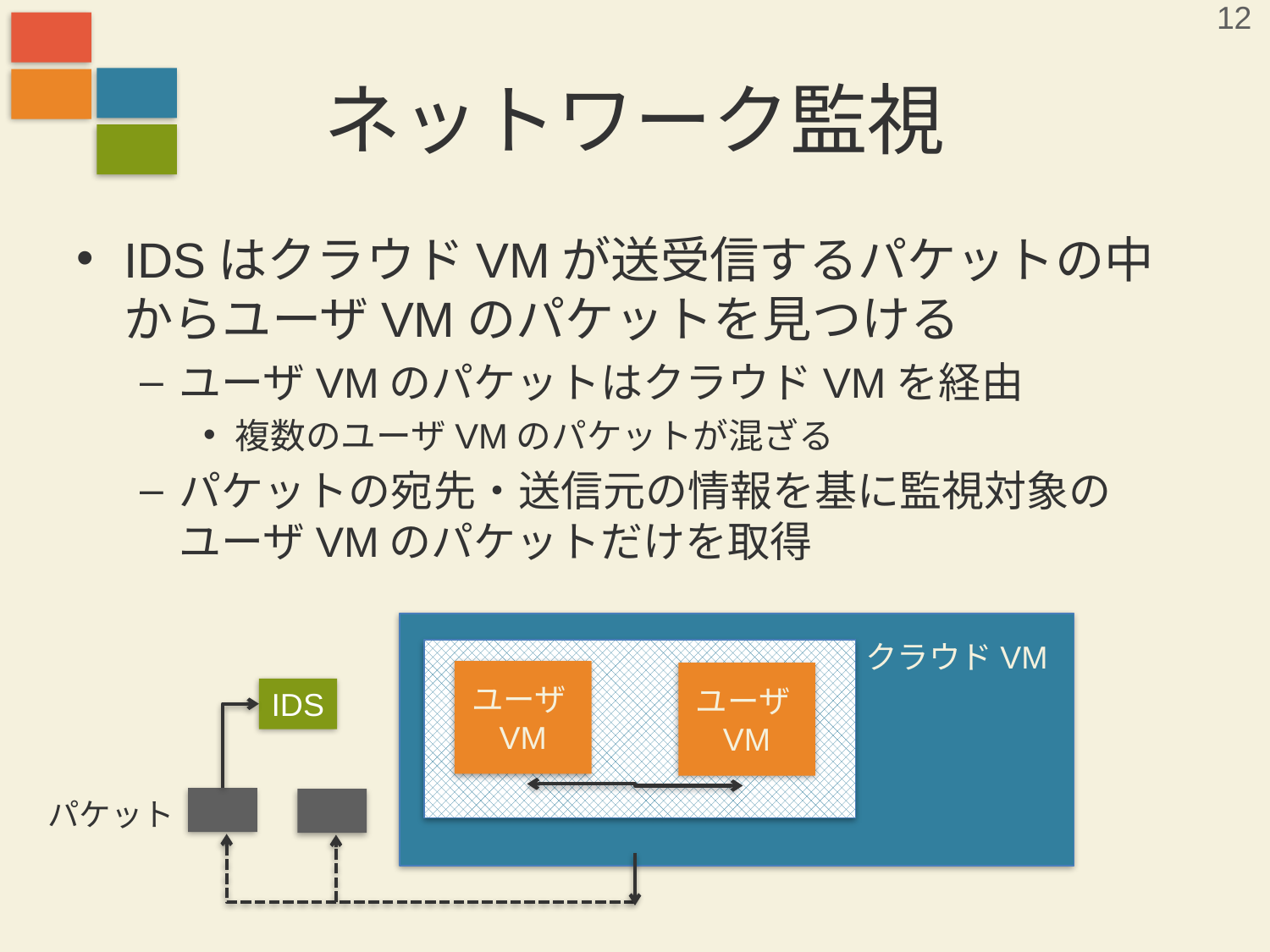

12
# ネットワーク監視
IDSはクラウドVMが送受信するパケットの中からユーザVMのパケットを見つける
ユーザVMのパケットはクラウドVMを経由
複数のユーザVMのパケットが混ざる
パケットの宛先・送信元の情報を基に監視対象のユーザVMのパケットだけを取得

クラウドVM

ユーザVM
ユーザVM
IDS

パケット